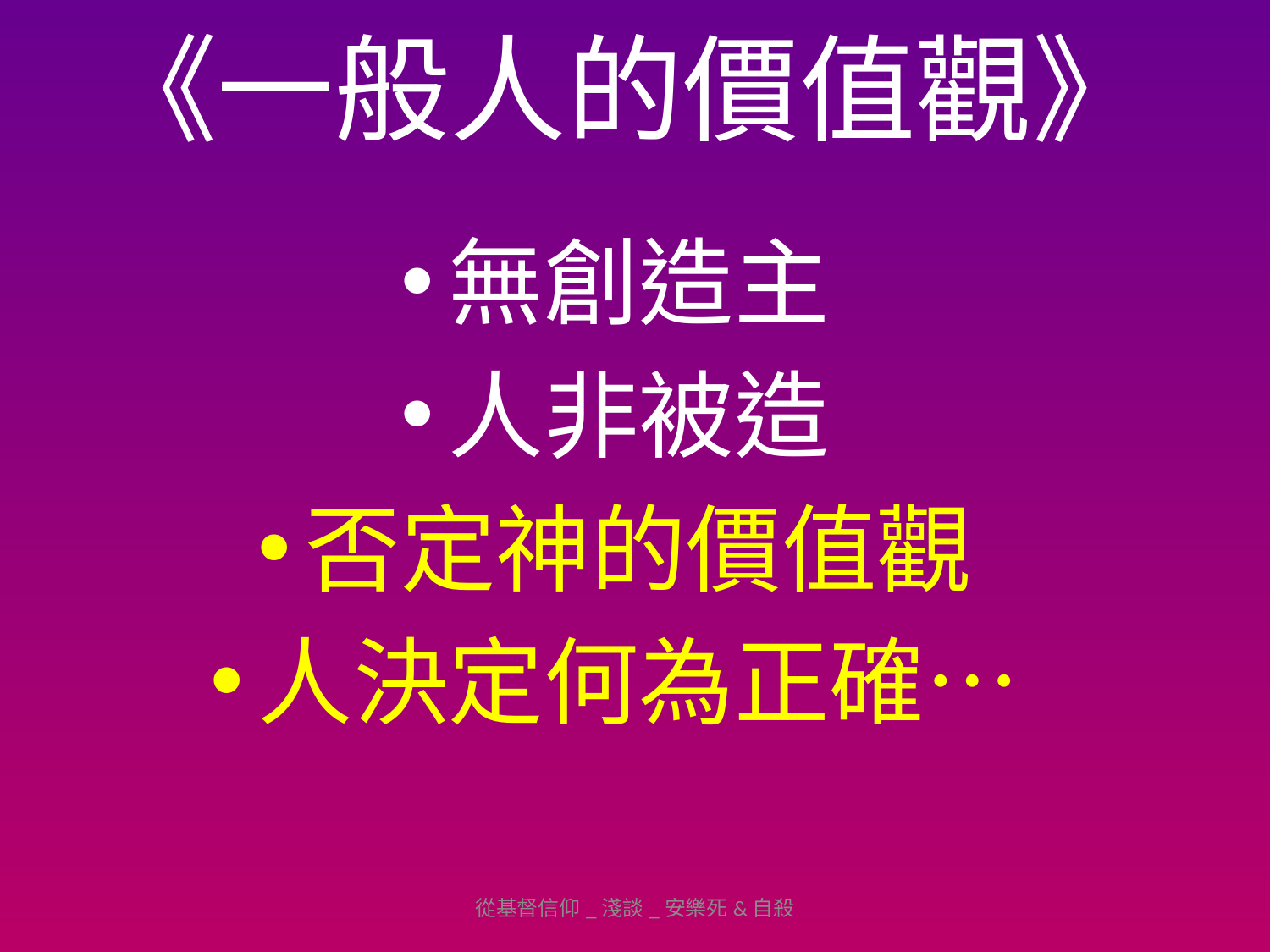

# 《一般人的價值觀》
無創造主
人非被造
否定神的價值觀
人決定何為正確…
從基督信仰_淺談_安樂死&自殺